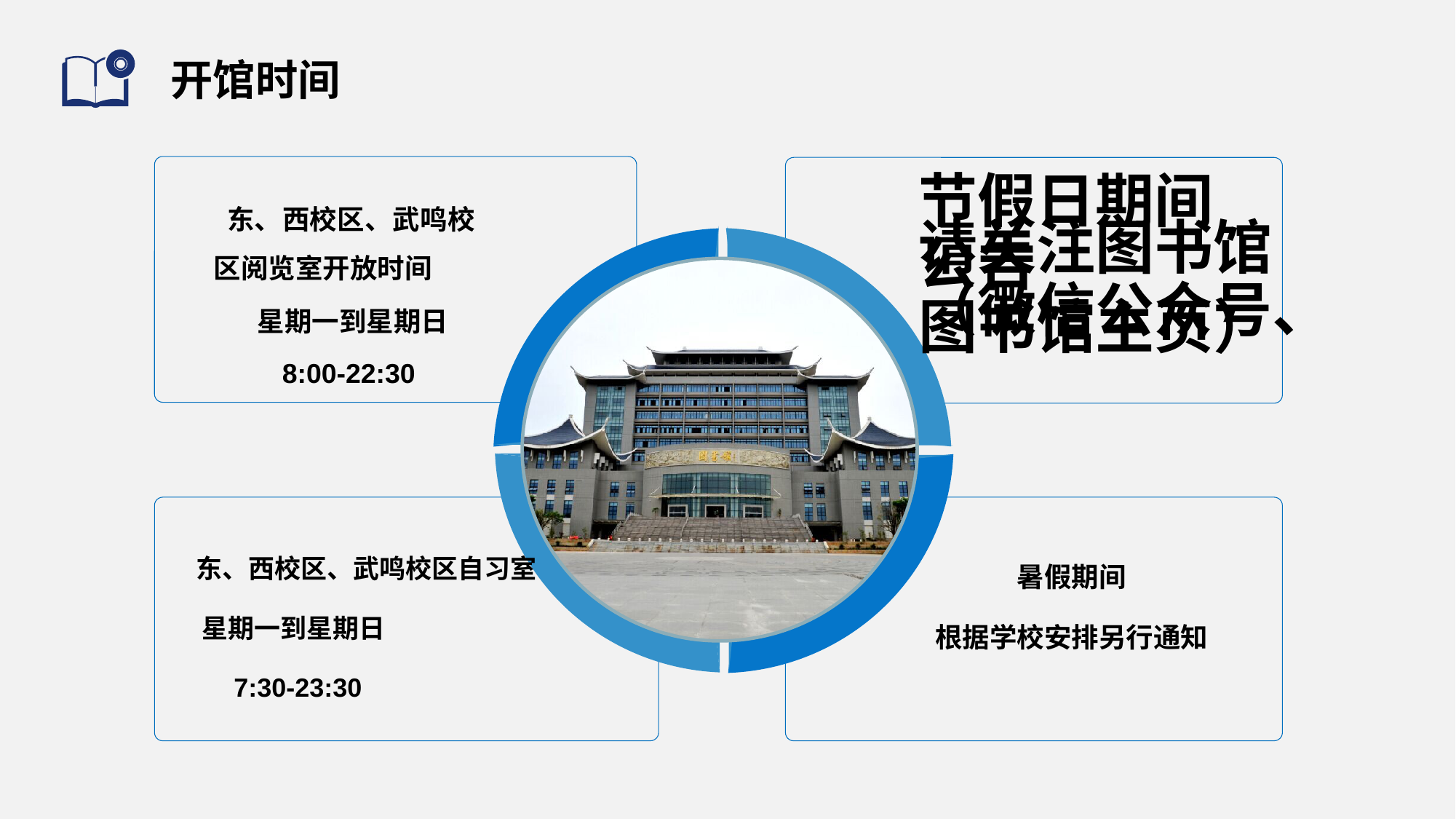

# 开馆时间

节假日期间

请关注图书馆公告

（微信公众号、图书馆主页）

      东、西校区、武鸣校区自习室

       星期一到星期日

           7:30-23:30

暑假期间

根据学校安排另行通知
 东、西校区、武鸣校区阅览室开放时间

      星期一到星期日

         8:00-22:30